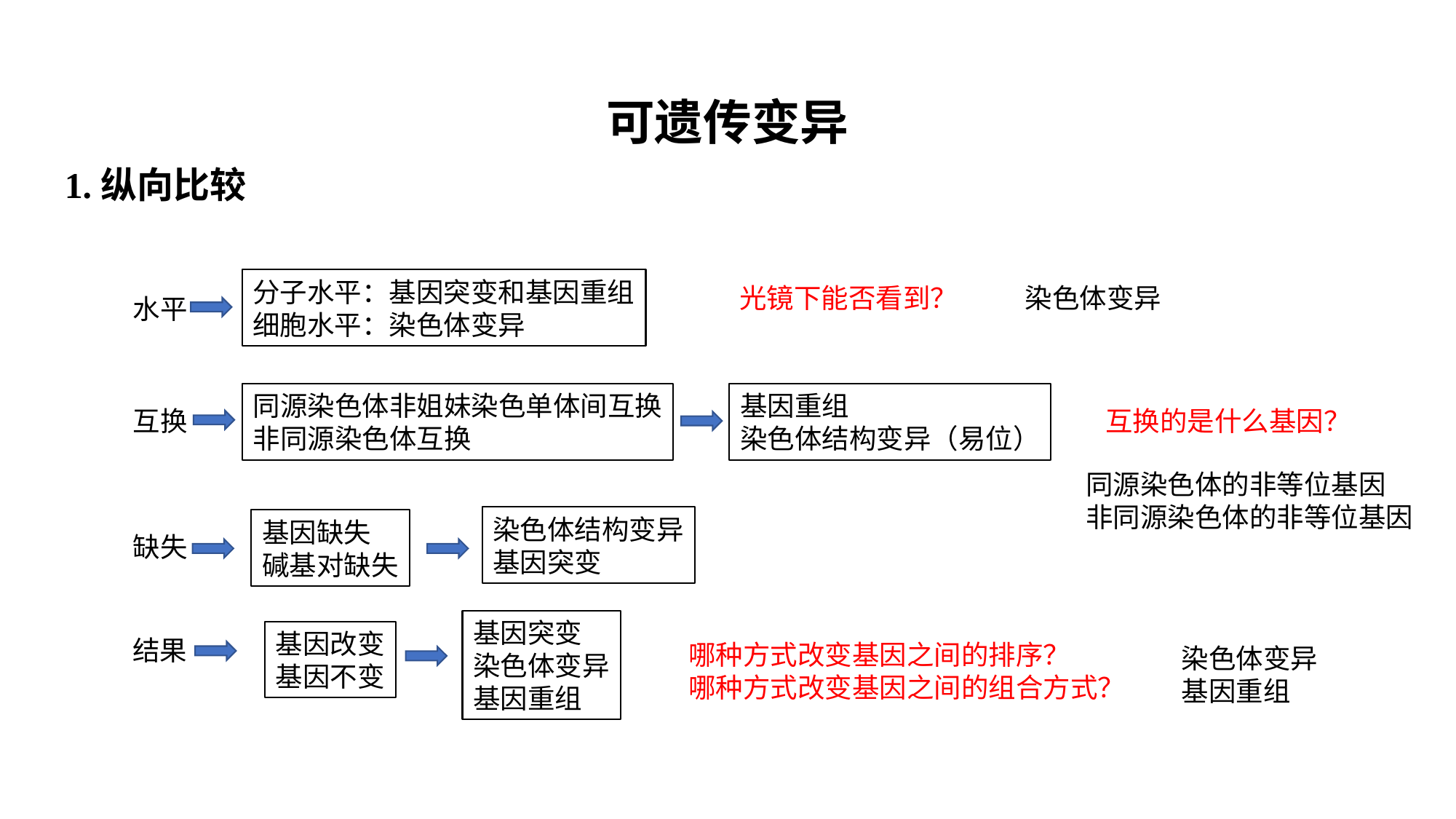

可遗传变异
1.纵向比较
分子水平：基因突变和基因重组
细胞水平：染色体变异
光镜下能否看到？
染色体变异
水平

同源染色体非姐妹染色单体间互换
非同源染色体互换
基因重组
染色体结构变异（易位）
互换
互换的是什么基因？

同源染色体的非等位基因
非同源染色体的非等位基因
染色体结构变异
基因突变
基因缺失
碱基对缺失
缺失

基因突变
染色体变异
基因重组
基因改变
基因不变
结果
哪种方式改变基因之间的排序？
哪种方式改变基因之间的组合方式？

染色体变异
基因重组